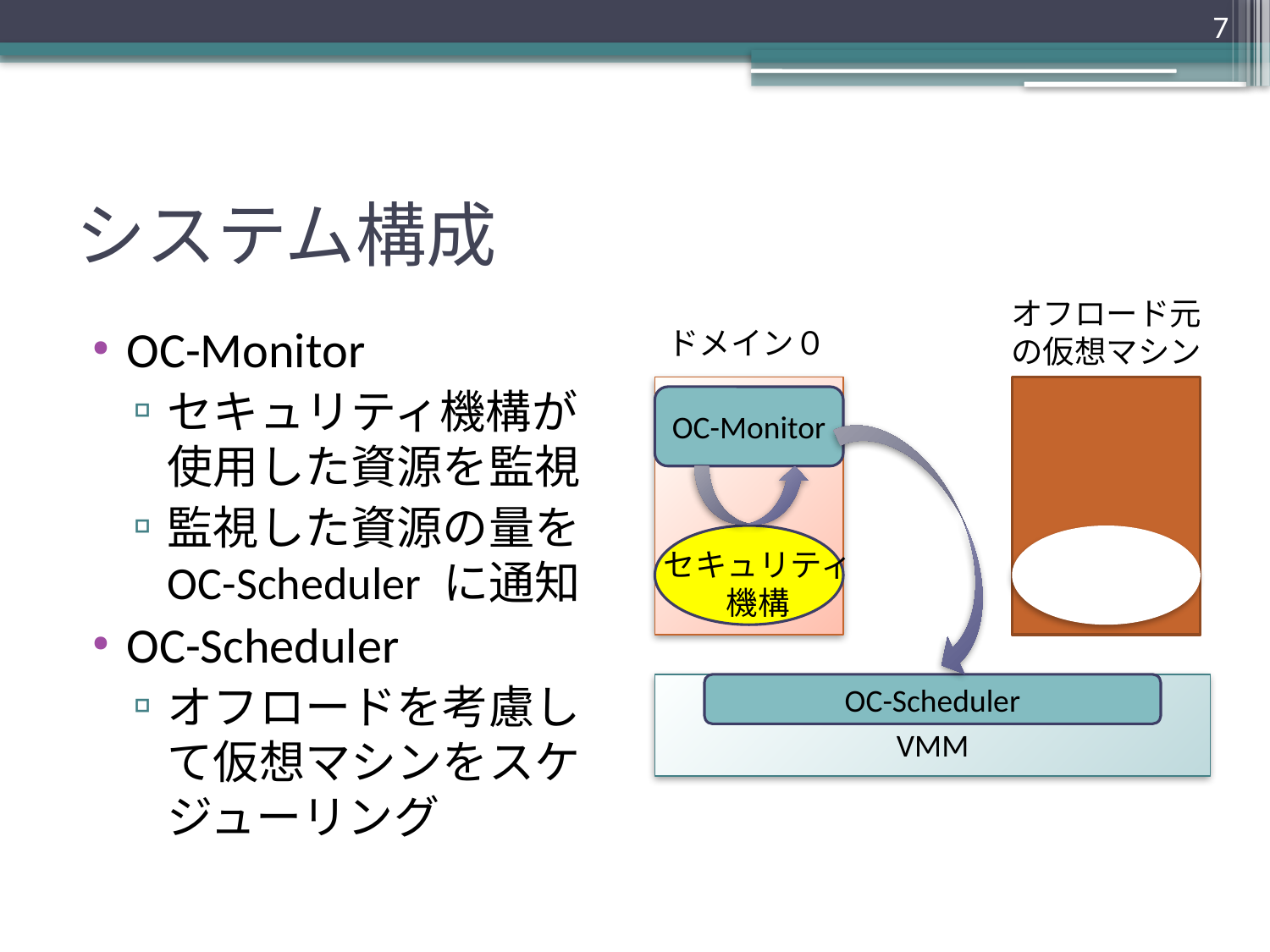

7
# システム構成
オフロード元
の仮想マシン
OC-Monitor
セキュリティ機構が使用した資源を監視
監視した資源の量を OC-Scheduler に通知
OC-Scheduler
オフロードを考慮して仮想マシンをスケジューリング

ドメイン０

OC-Monitor

セキュリティ
機構
OC-Scheduler

VMM